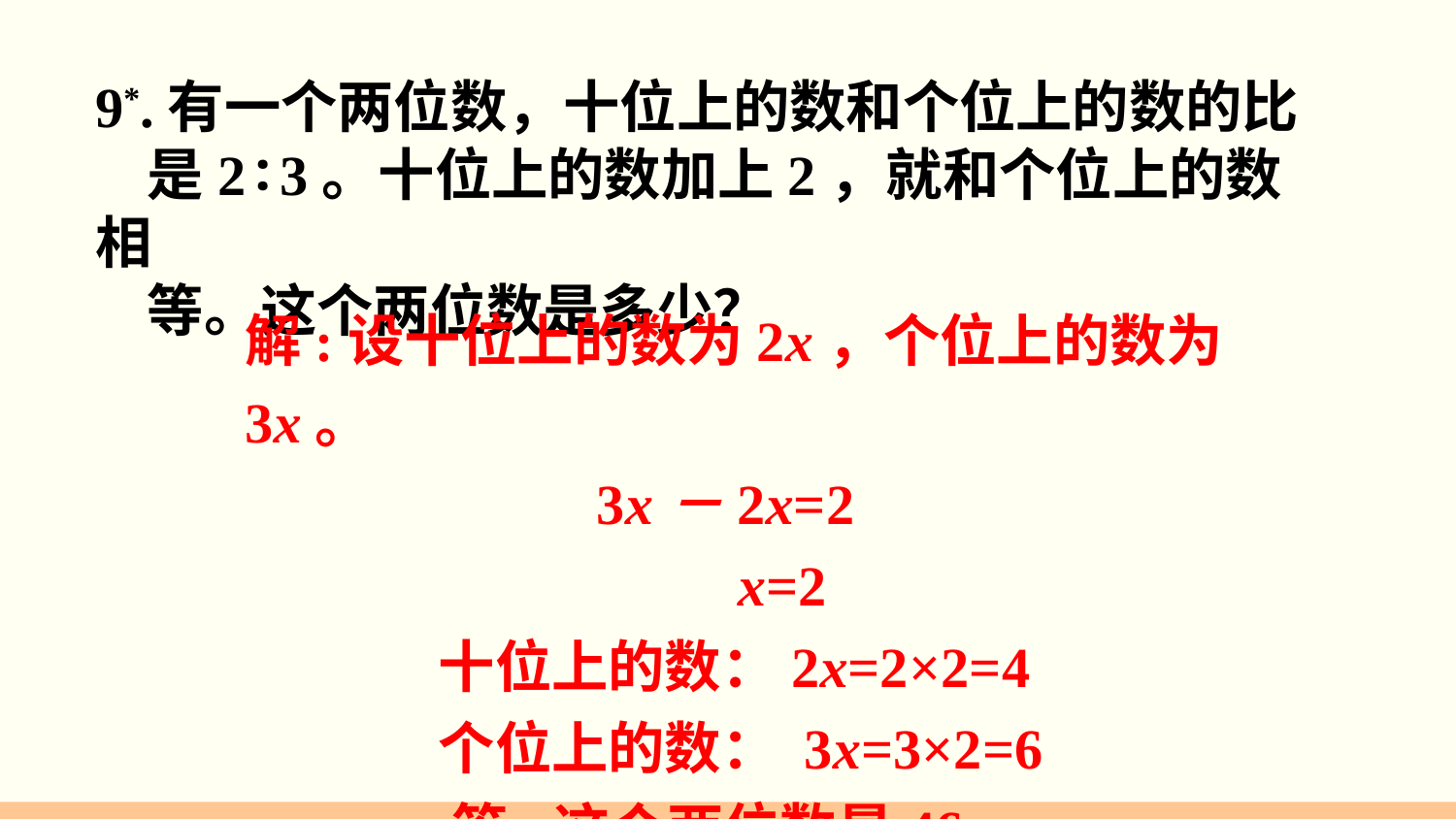

9*.有一个两位数，十位上的数和个位上的数的比
   是2∶3。十位上的数加上2，就和个位上的数相
   等。这个两位数是多少？
解:设十位上的数为2x，个位上的数为3x。
                         3x－2x=2
                                   x=2
              十位上的数：2x=2×2=4
              个位上的数： 3x=3×2=6
               答:这个两位数是46。